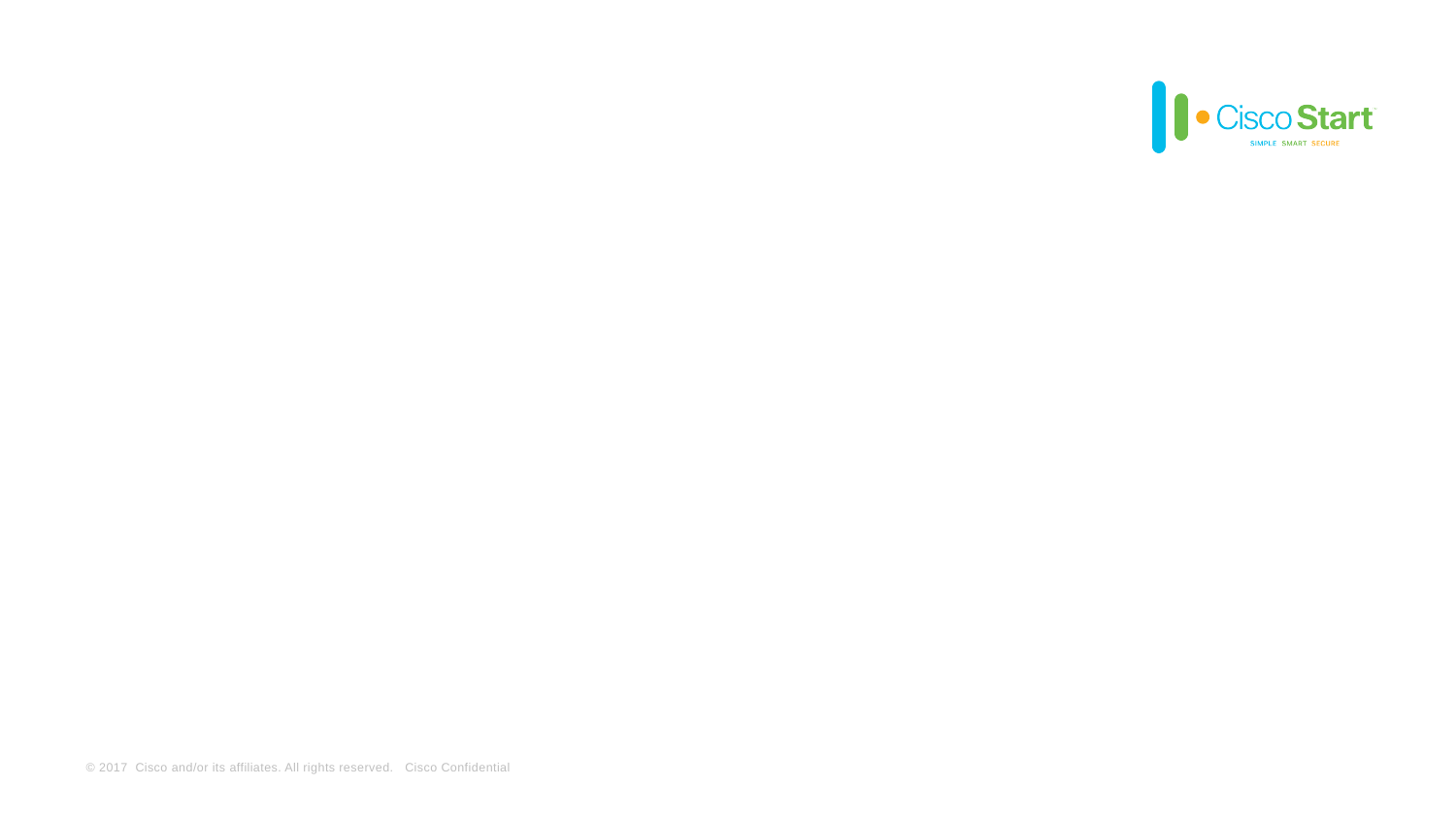

Cisco Spark

ソリューションを形成する
２つのキー ポイント

ワークフロー & 会議室